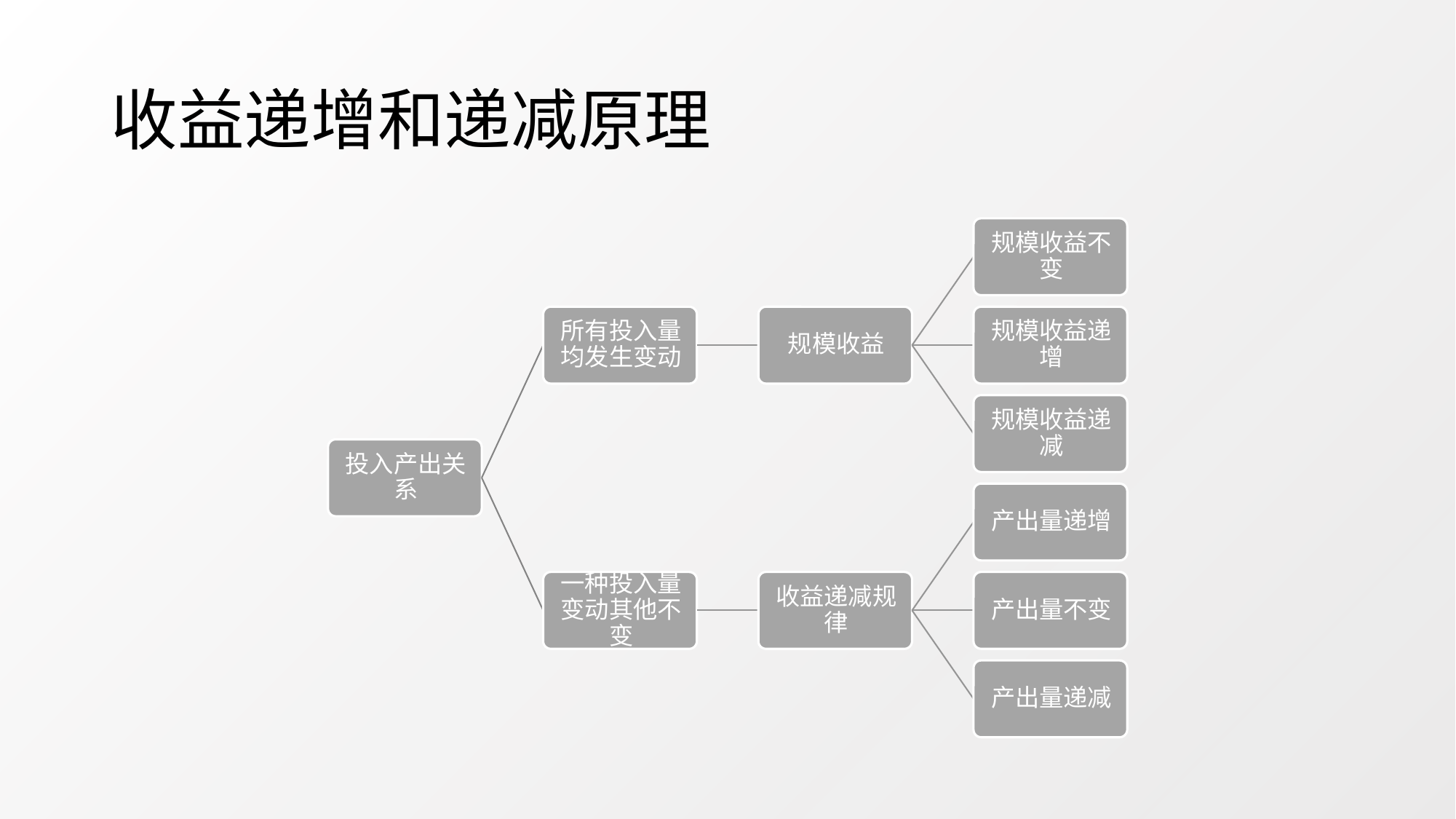

# 收益递增和递减原理
投入产出关系

所有投入量均发生变动

规模收益

规模收益不变

规模收益递增

规模收益递减

一种投入量变动其他不变

收益递减规律

产出量递增

产出量不变

产出量递减